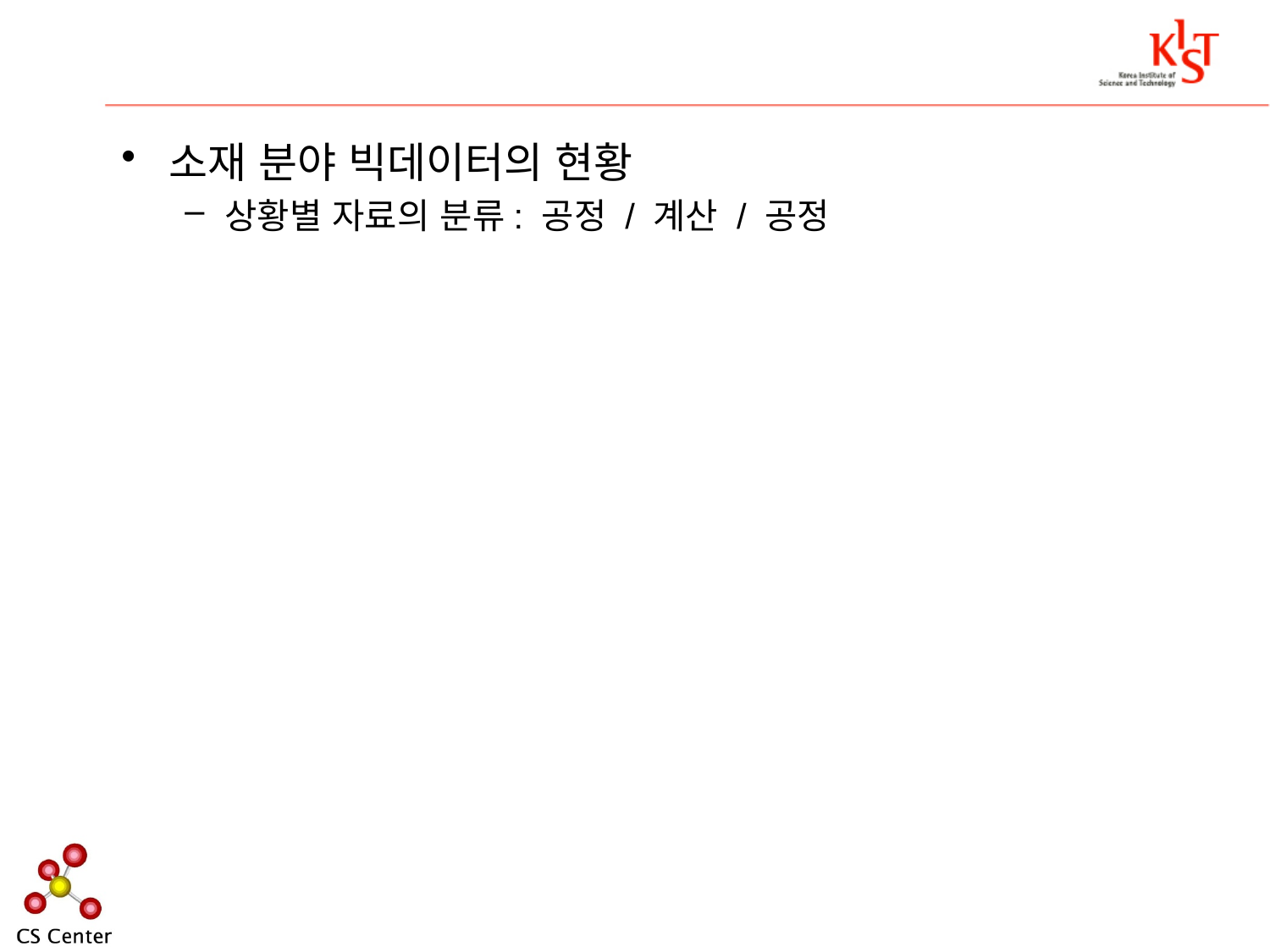

#
소재 분야 빅데이터의 현황
상황별 자료의 분류: 공정 / 계산 / 공정